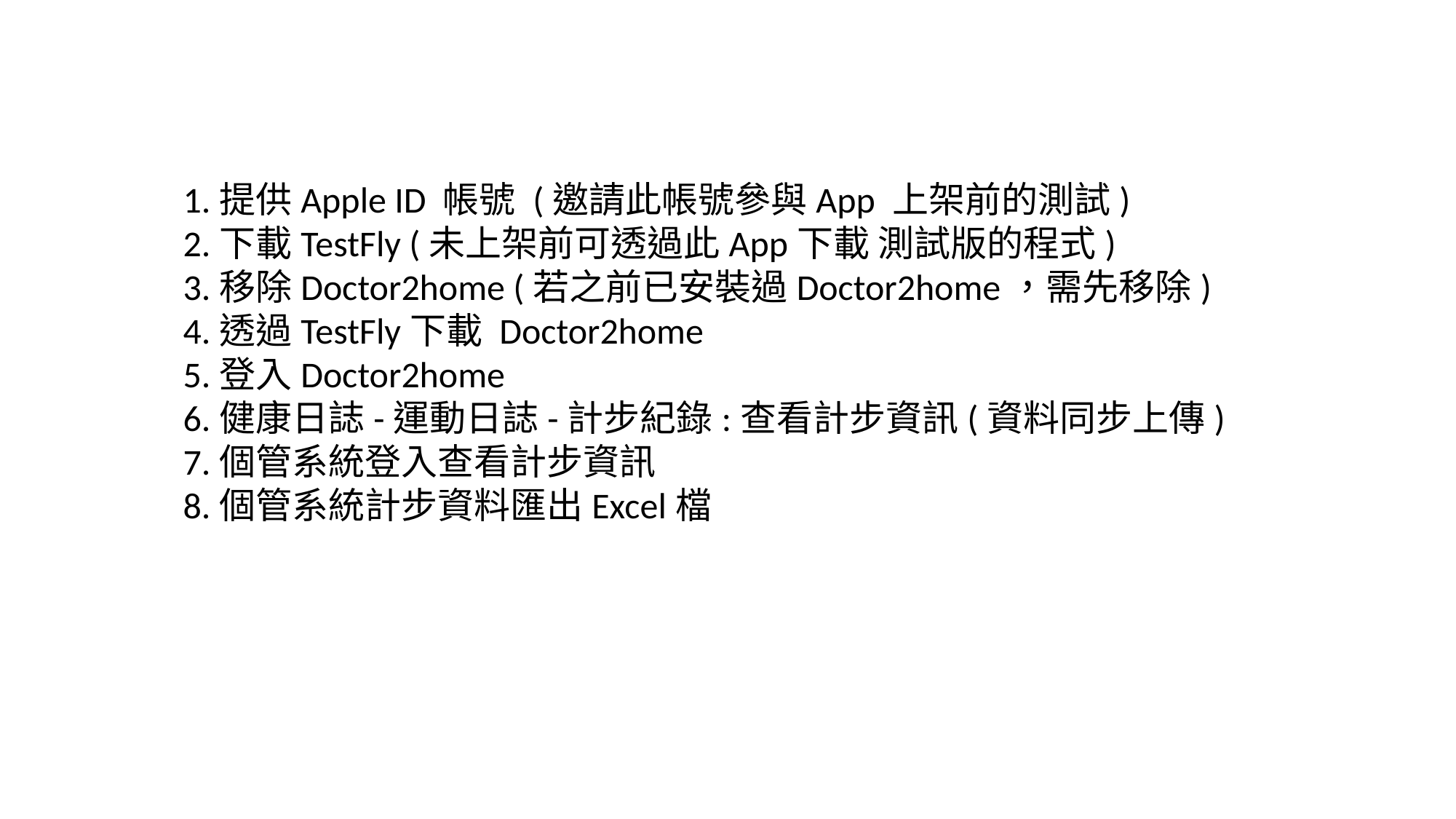

1.提供Apple ID 帳號 (邀請此帳號參與App 上架前的測試)
2.下載TestFly (未上架前可透過此App下載 測試版的程式)
3.移除Doctor2home (若之前已安裝過Doctor2home，需先移除)
4.透過TestFly下載 Doctor2home
5.登入Doctor2home
6.健康日誌-運動日誌-計步紀錄:查看計步資訊(資料同步上傳)
7.個管系統登入查看計步資訊
8.個管系統計步資料匯出Excel檔